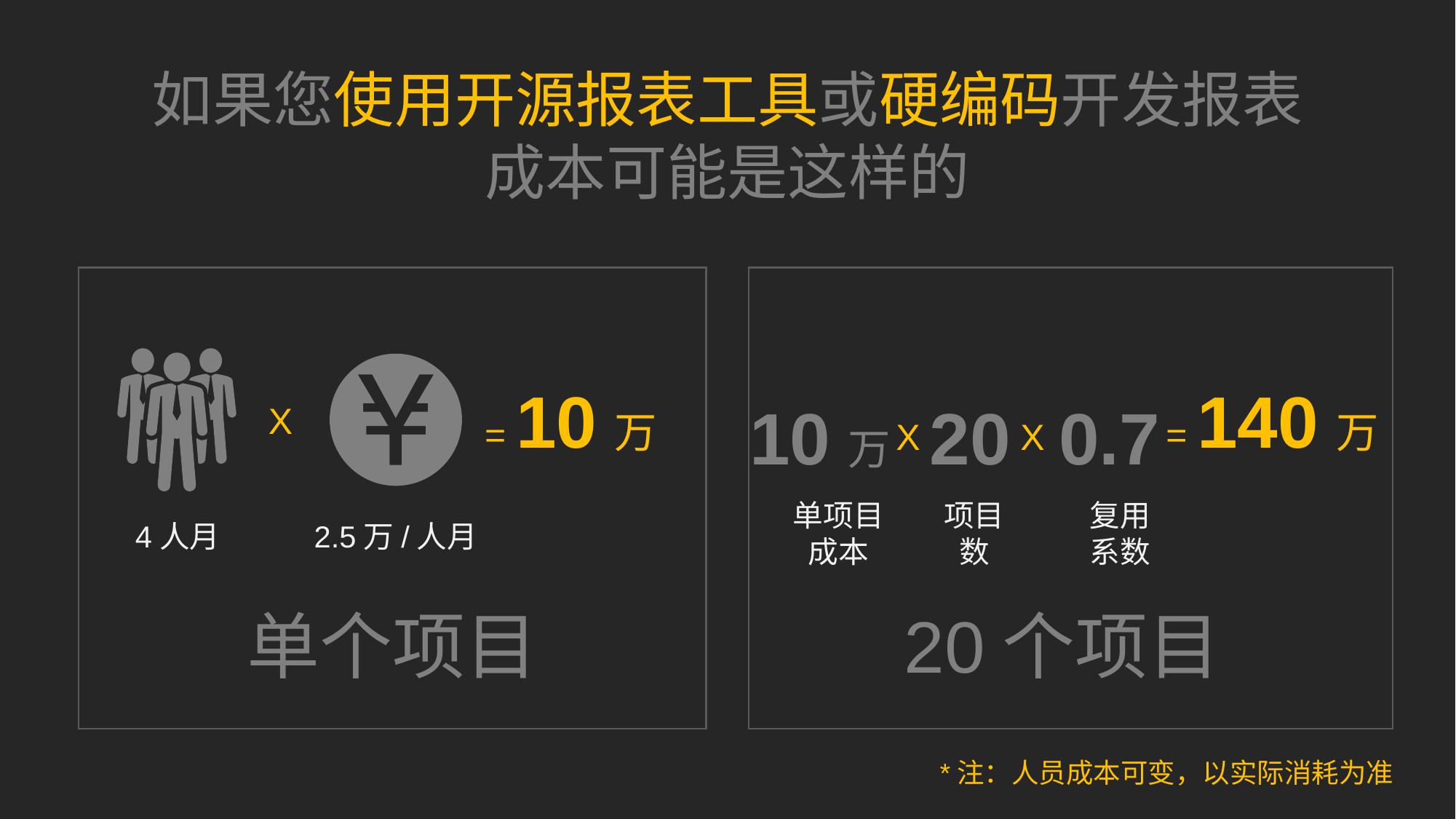

如果您使用开源报表工具或硬编码开发报表
成本可能是这样的

= 10万
X
4人月
2.5万/人月
= 140万
10万
20
0.7
X
X
单项目成本
项目数
复用
系数
单个项目
20个项目
*注：人员成本可变，以实际消耗为准